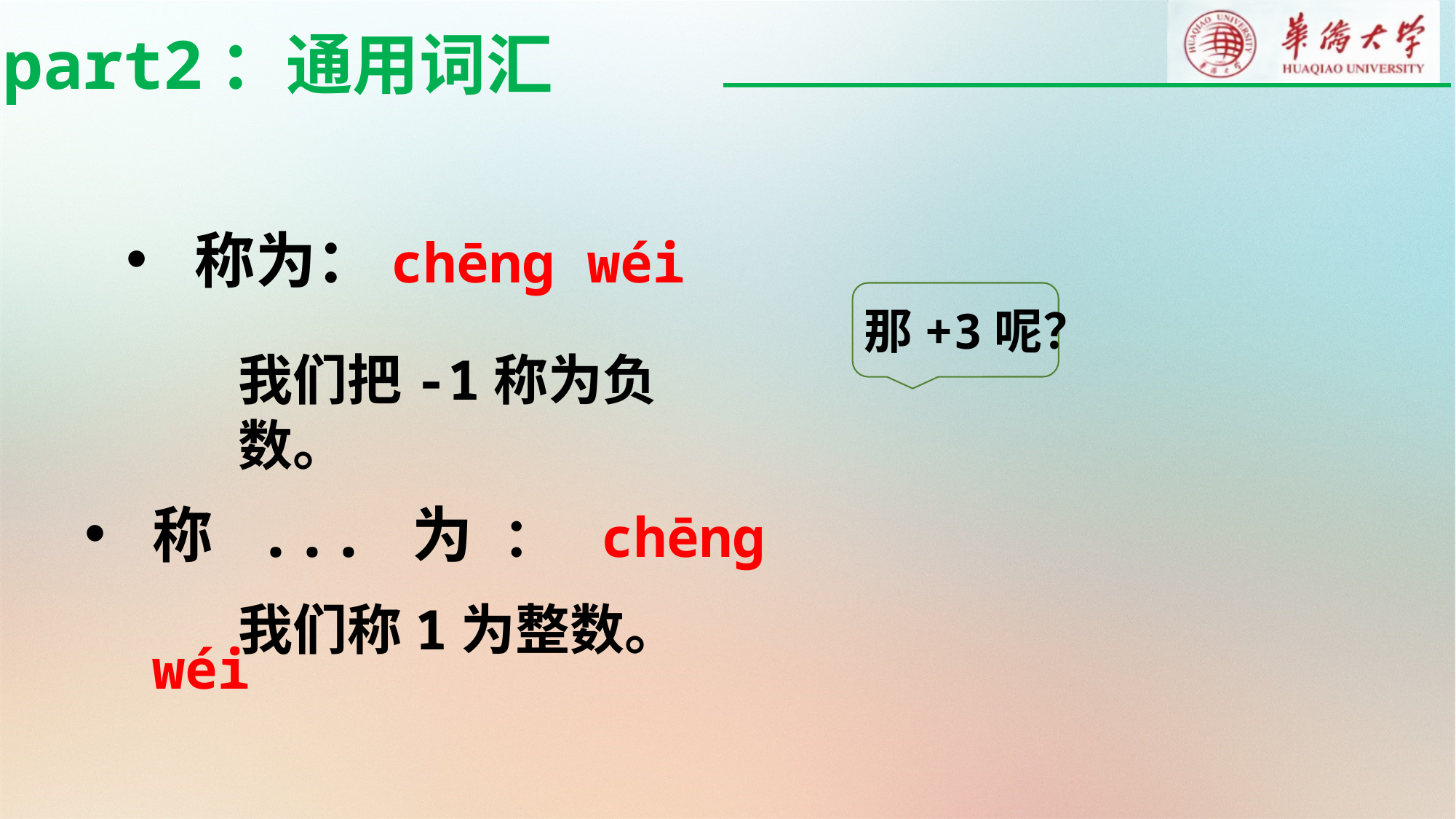

part2：通用词汇
称为：chēnɡ wéi

那+3呢？
我们把-1称为负数。
称...为：chēnɡ wéi
我们称1为整数。